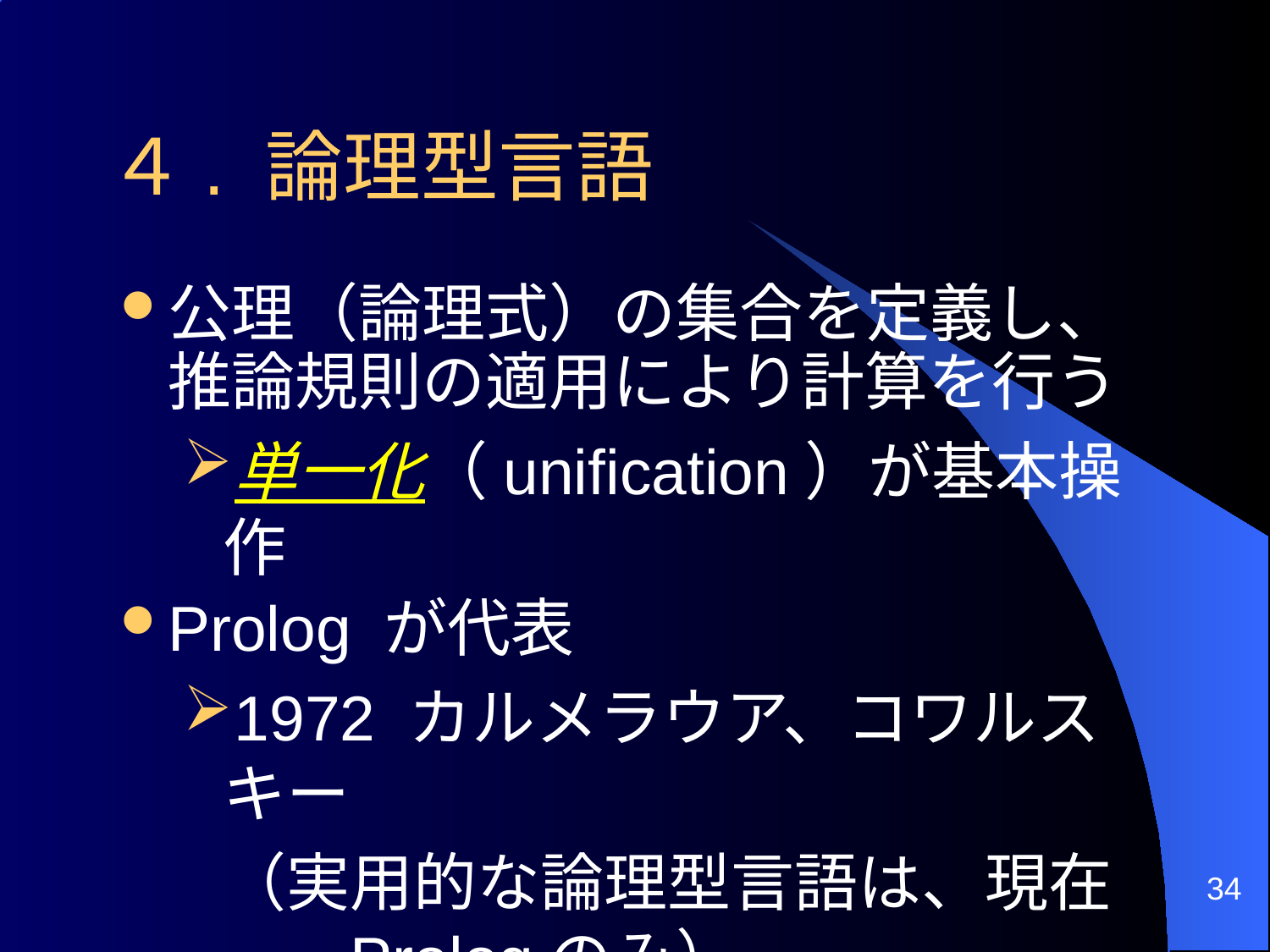

# ４. 論理型言語
公理（論理式）の集合を定義し、推論規則の適用により計算を行う
単一化（unification）が基本操作
Prolog が代表
1972 カルメラウア、コワルスキー
	（実用的な論理型言語は、現在	Prologのみ）
34